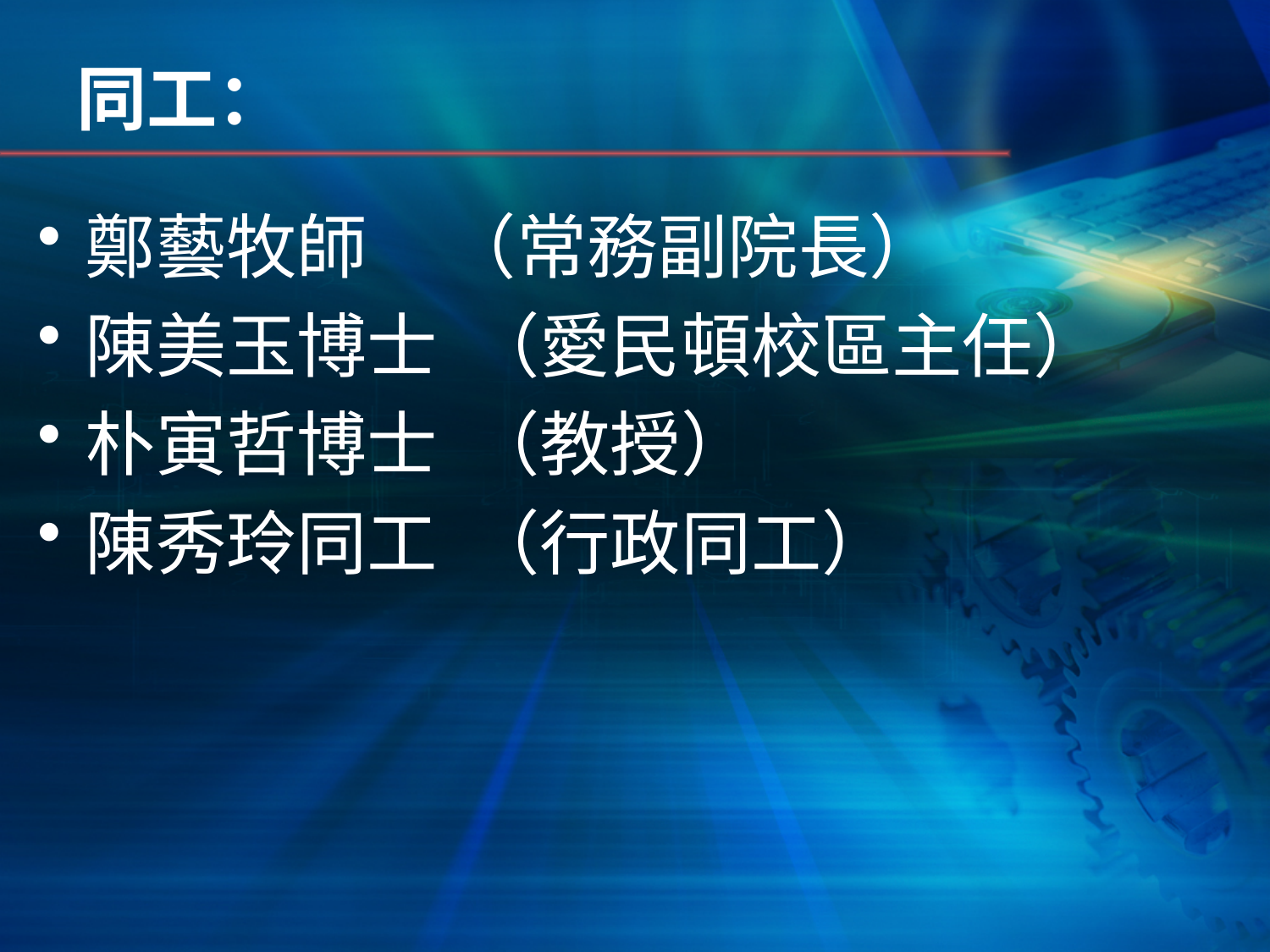

# 同工：
鄭藝牧師     （常務副院長）
陳美玉博士  （愛民頓校區主任）
朴寅哲博士  （教授）
陳秀玲同工  （行政同工）